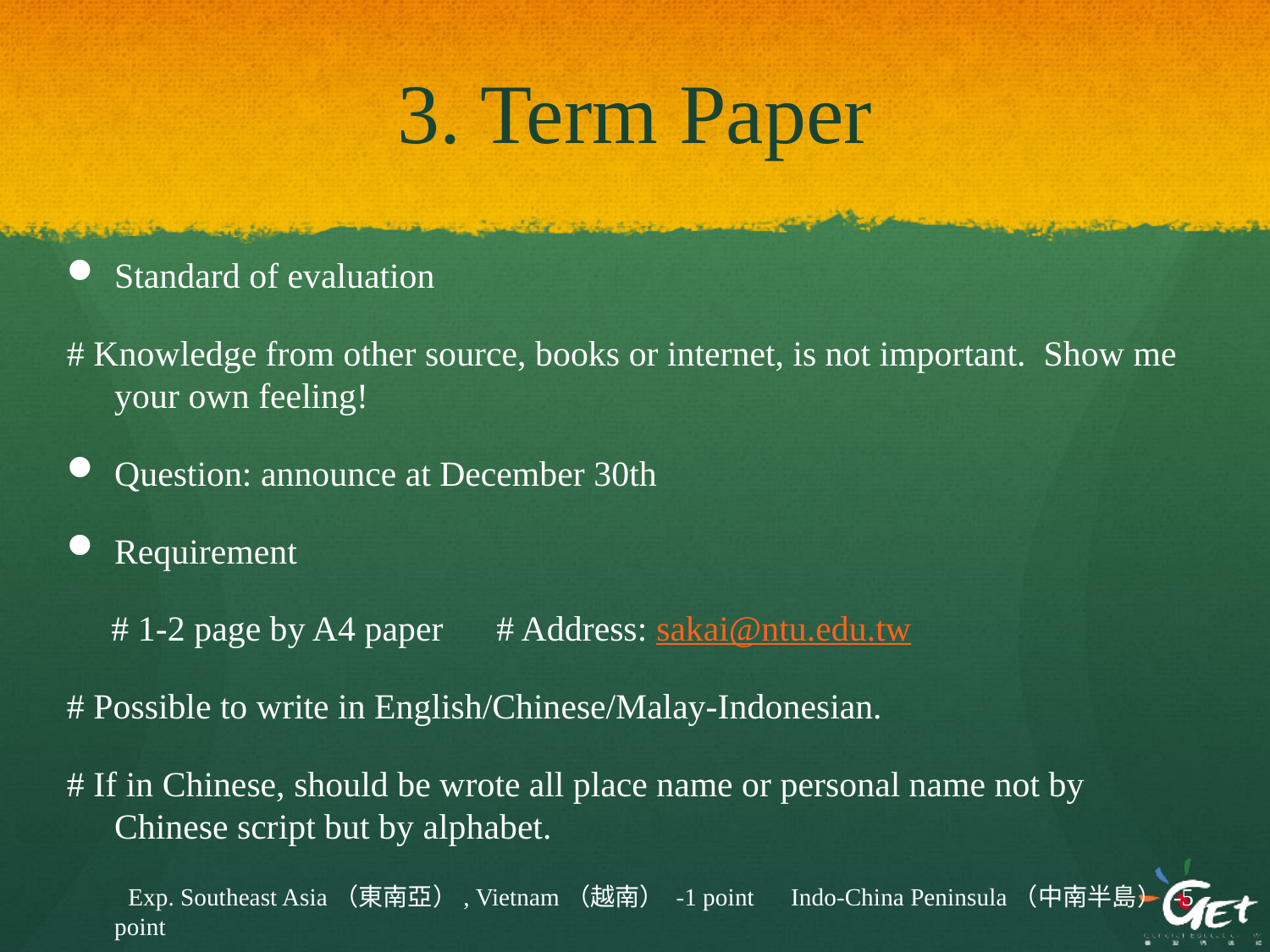

# 3. Term Paper
Standard of evaluation
# Knowledge from other source, books or internet, is not important.  Show me your own feeling!
Question: announce at December 30th
Requirement
     # 1-2 page by A4 paper      # Address: sakai@ntu.edu.tw
# Possible to write in English/Chinese/Malay-Indonesian.
# If in Chinese, should be wrote all place name or personal name not by Chinese script but by alphabet.
          Exp. Southeast Asia（東南亞）, Vietnam（越南） -1 point　Indo-China Peninsula（中南半島） -5 point